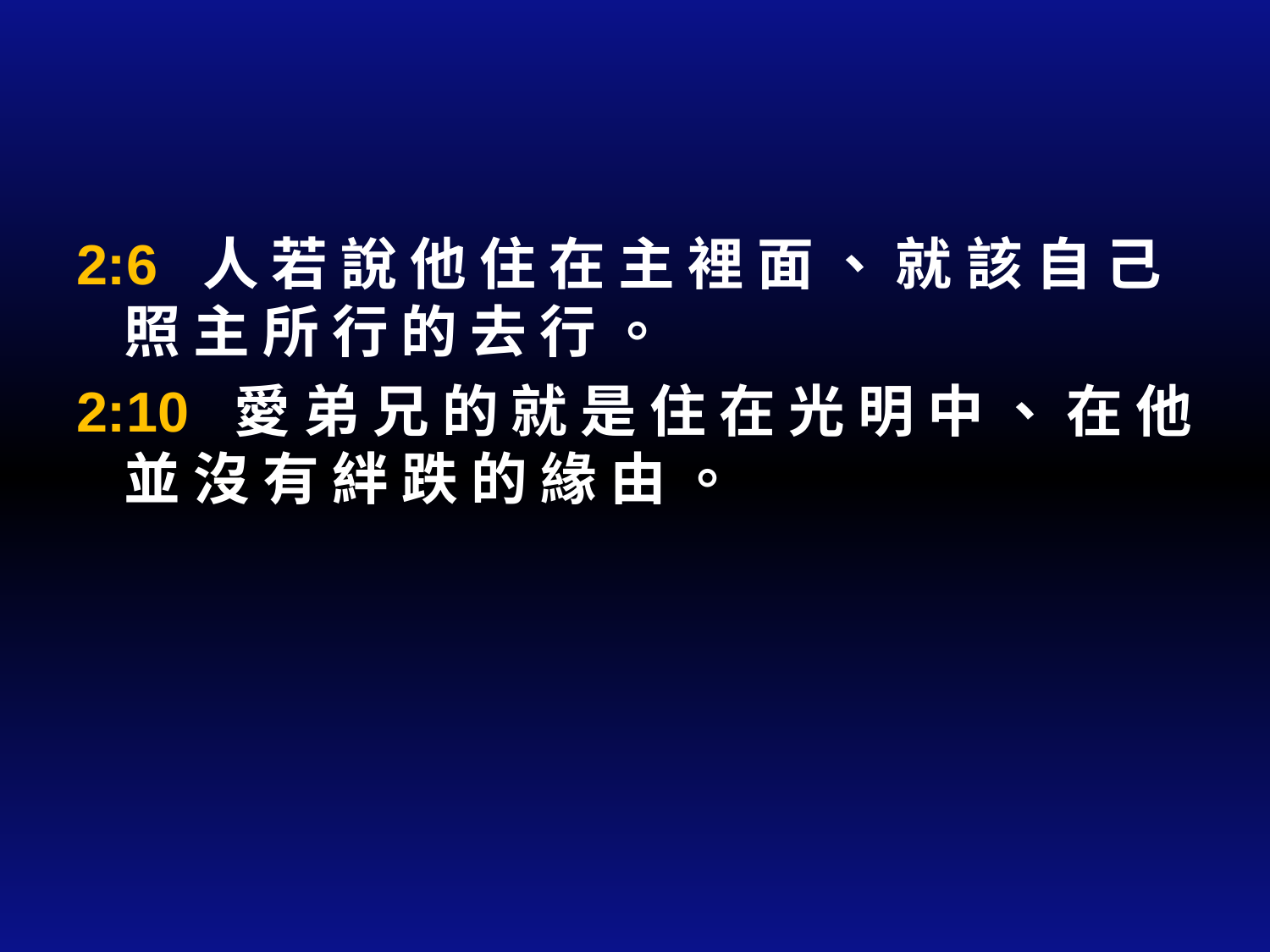

#
2:6  人 若 說 他 住 在 主 裡 面 、 就 該 自 己 照 主 所 行 的 去 行 。
2:10  愛 弟 兄 的 就 是 住 在 光 明 中 、 在 他 並 沒 有 絆 跌 的 緣 由 。